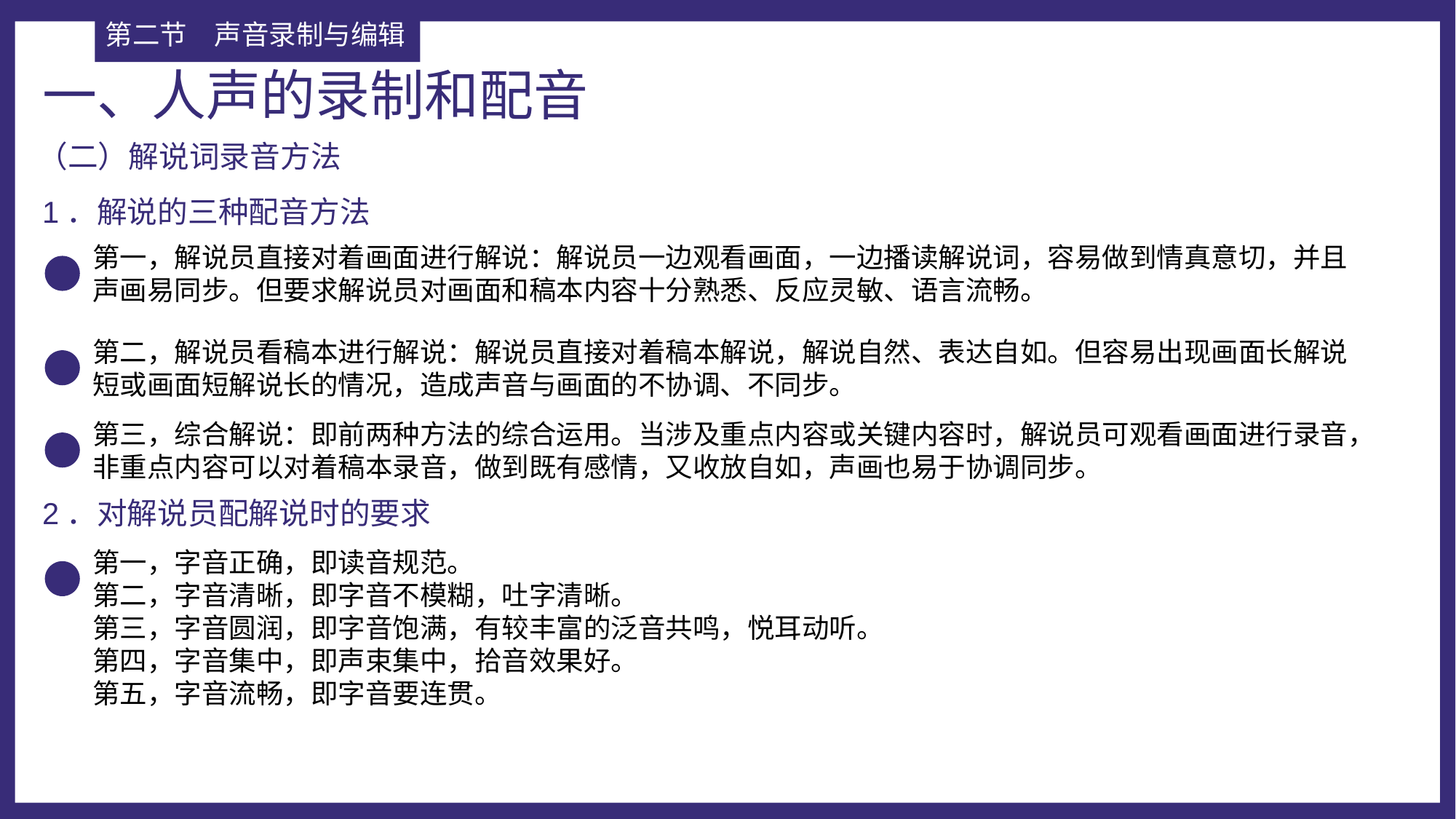

第二节	声音录制与编辑
一、人声的录制和配音
（二）解说词录音方法
1．解说的三种配音方法
第一，解说员直接对着画面进行解说：解说员一边观看画面，一边播读解说词，容易做到情真意切，并且声画易同步。但要求解说员对画面和稿本内容十分熟悉、反应灵敏、语言流畅。

第二，解说员看稿本进行解说：解说员直接对着稿本解说，解说自然、表达自如。但容易出现画面长解说短或画面短解说长的情况，造成声音与画面的不协调、不同步。

第三，综合解说：即前两种方法的综合运用。当涉及重点内容或关键内容时，解说员可观看画面进行录音，非重点内容可以对着稿本录音，做到既有感情，又收放自如，声画也易于协调同步。

2．对解说员配解说时的要求
第一，字音正确，即读音规范。
第二，字音清晰，即字音不模糊，吐字清晰。
第三，字音圆润，即字音饱满，有较丰富的泛音共鸣，悦耳动听。
第四，字音集中，即声束集中，拾音效果好。
第五，字音流畅，即字音要连贯。